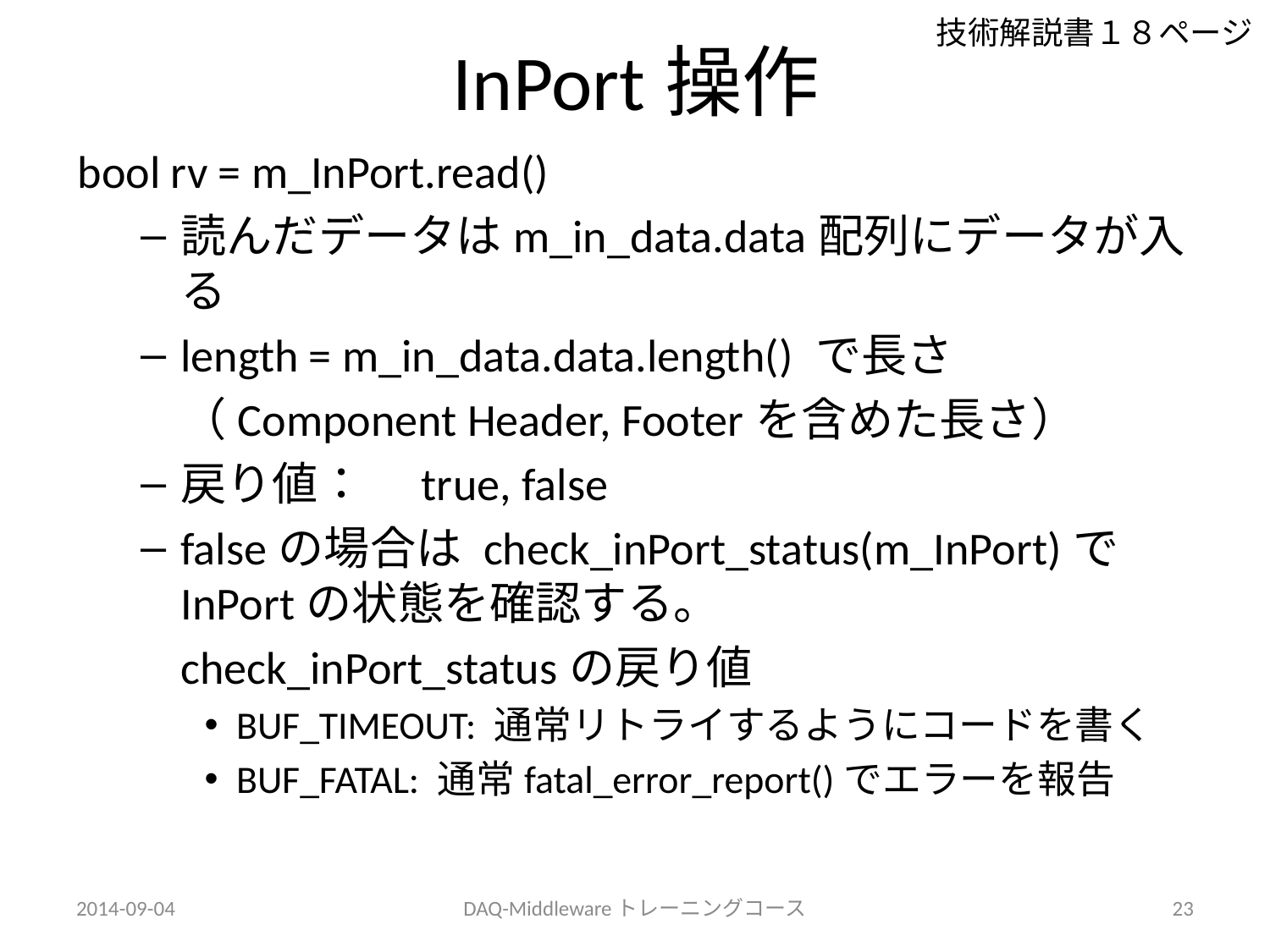

# InPort操作
技術解説書１８ページ
bool rv = m_InPort.read()
読んだデータはm_in_data.data配列にデータが入る
length = m_in_data.data.length() で長さ
	（Component Header, Footerを含めた長さ）
戻り値：　true, false
falseの場合は check_inPort_status(m_InPort)でInPortの状態を確認する。
	check_inPort_statusの戻り値
BUF_TIMEOUT: 通常リトライするようにコードを書く
BUF_FATAL: 通常fatal_error_report()でエラーを報告

2014-09-04
DAQ-Middlewareトレーニングコース
23